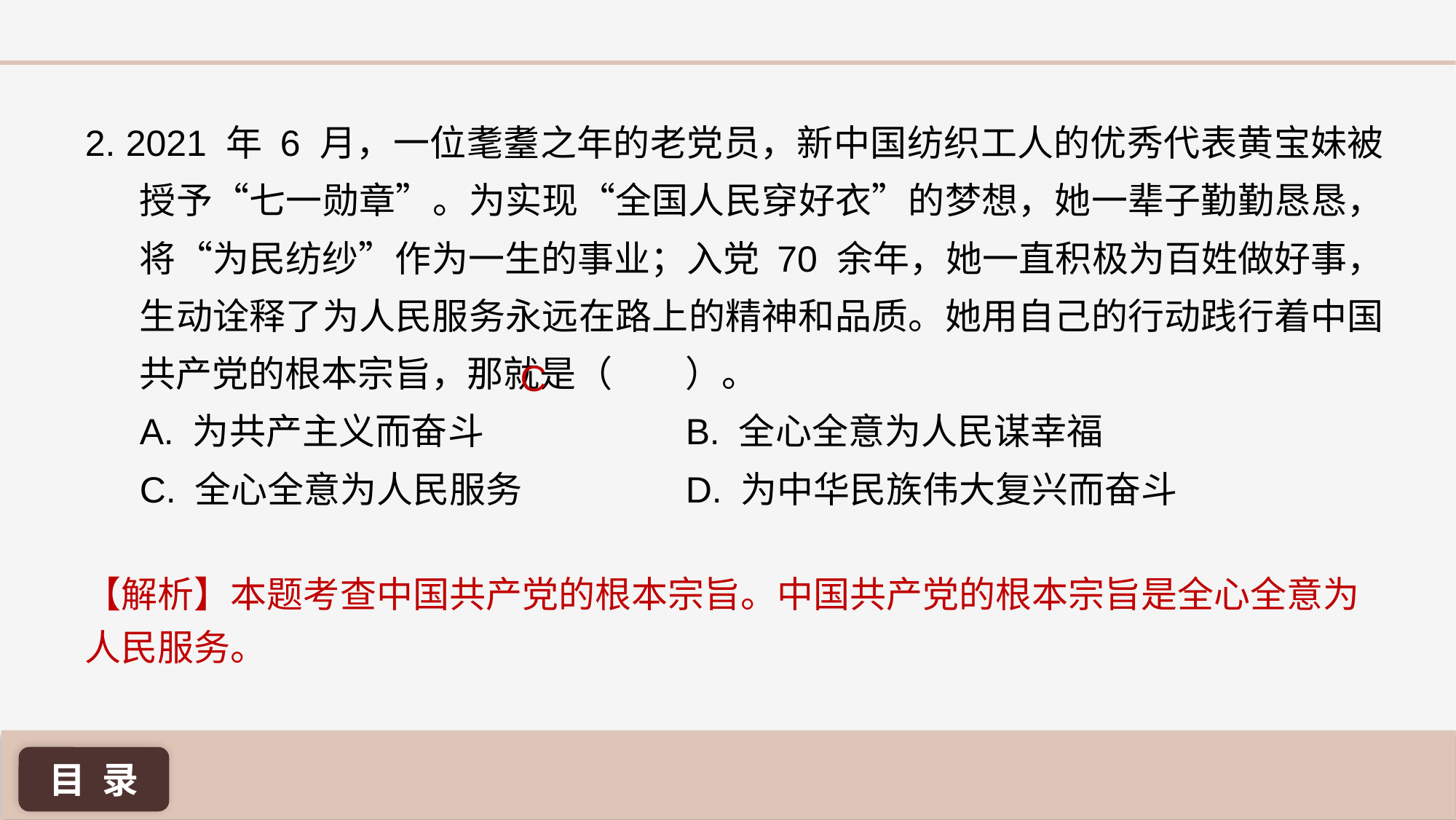

2. 2021 年 6 月，一位耄耋之年的老党员，新中国纺织工人的优秀代表黄宝妹被授予“七一勋章”。为实现“全国人民穿好衣”的梦想，她一辈子勤勤恳恳，将“为民纺纱”作为一生的事业；入党 70 余年，她一直积极为百姓做好事，生动诠释了为人民服务永远在路上的精神和品质。她用自己的行动践行着中国共产党的根本宗旨，那就是（ 	）。
A. 为共产主义而奋斗	 	B. 全心全意为人民谋幸福
C. 全心全意为人民服务 		D. 为中华民族伟大复兴而奋斗
C
【解析】本题考查中国共产党的根本宗旨。中国共产党的根本宗旨是全心全意为人民服务。